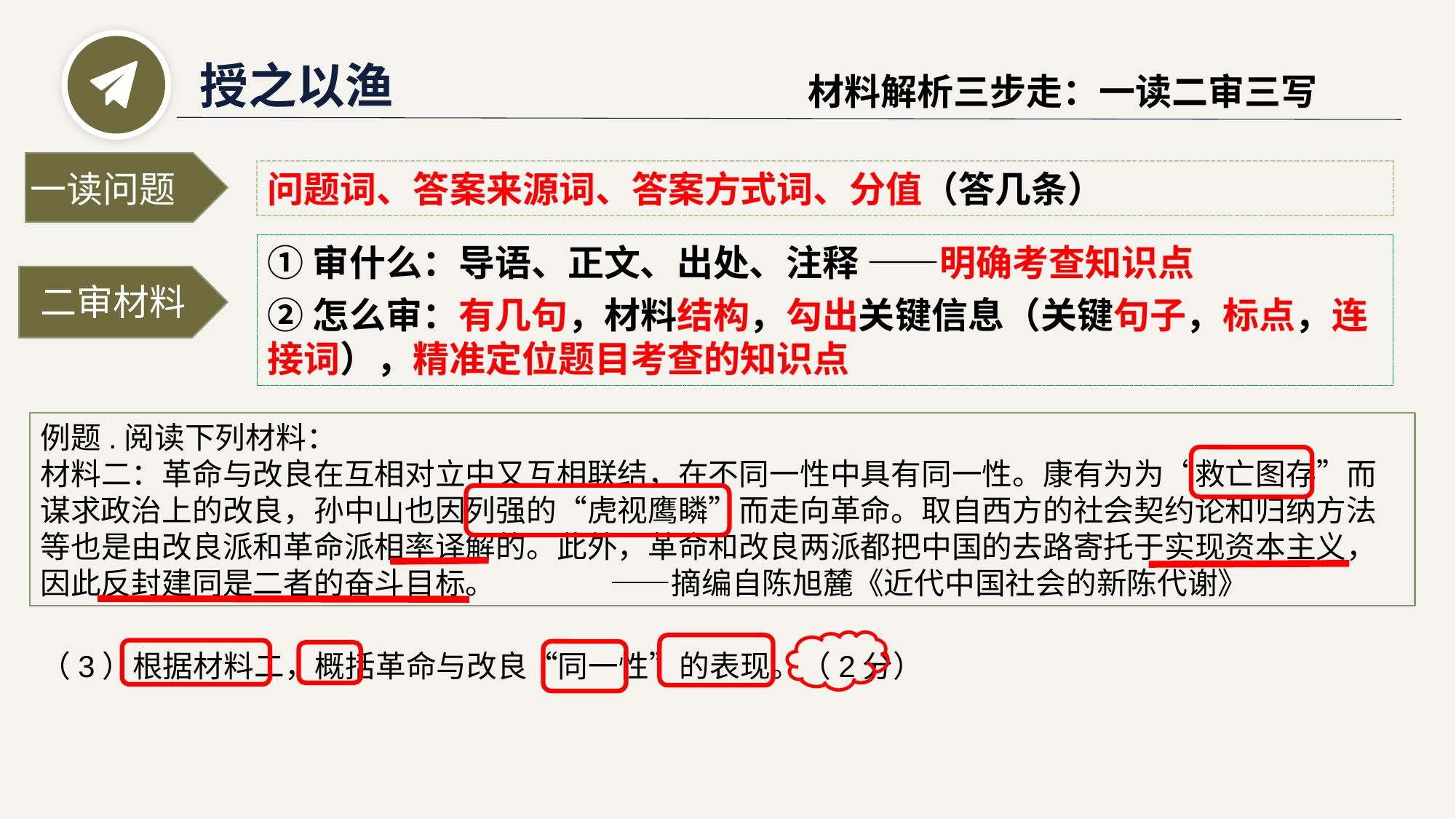

授之以渔

材料解析三步走：一读二审三写

一读问题
问题词、答案来源词、答案方式词、分值（答几条）
①审什么：导语、正文、出处、注释 ——明确考查知识点
②怎么审：有几句，材料结构，勾出关键信息（关键句子，标点，连接词），精准定位题目考查的知识点

二审材料
例题.阅读下列材料：
材料二：革命与改良在互相对立中又互相联结，在不同一性中具有同一性。康有为为“救亡图存”而谋求政治上的改良，孙中山也因列强的“虎视鹰瞵”而走向革命。取自西方的社会契约论和归纳方法等也是由改良派和革命派相率译解的。此外，革命和改良两派都把中国的去路寄托于实现资本主义，因此反封建同是二者的奋斗目标。                 ——摘编自陈旭麓《近代中国社会的新陈代谢》

（3）根据材料二，概括革命与改良“同一性”的表现。（2分）